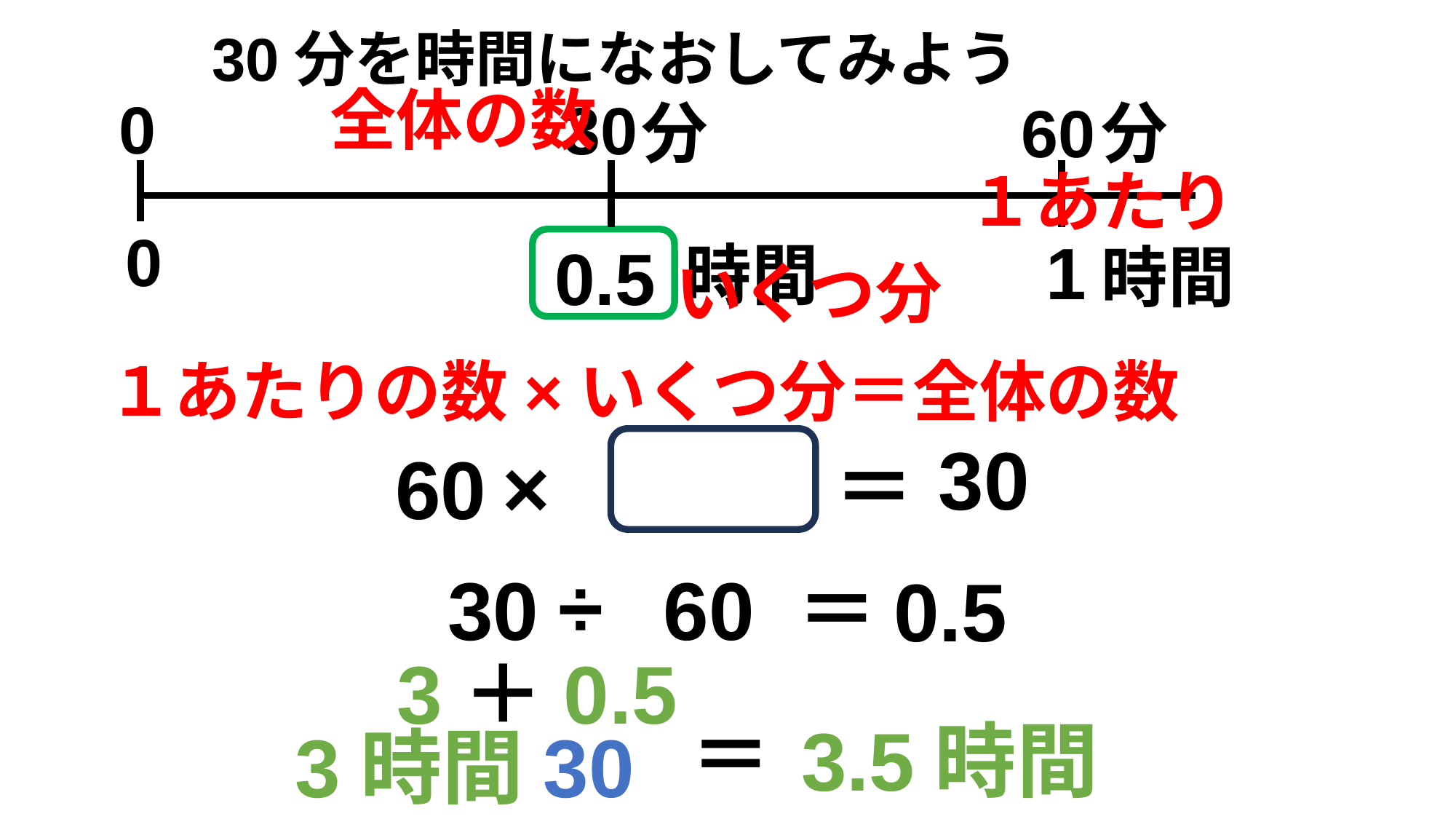

30分を時間になおしてみよう
全体の数
0
30
分
分
60
１あたり
0
1
0.5
時間

時間
いくつ分
１あたりの数×いくつ分＝全体の数
30

＝
×
60
÷
30
60
＝
0.5
3＋0.5
＝
3.5時間
3時間30分